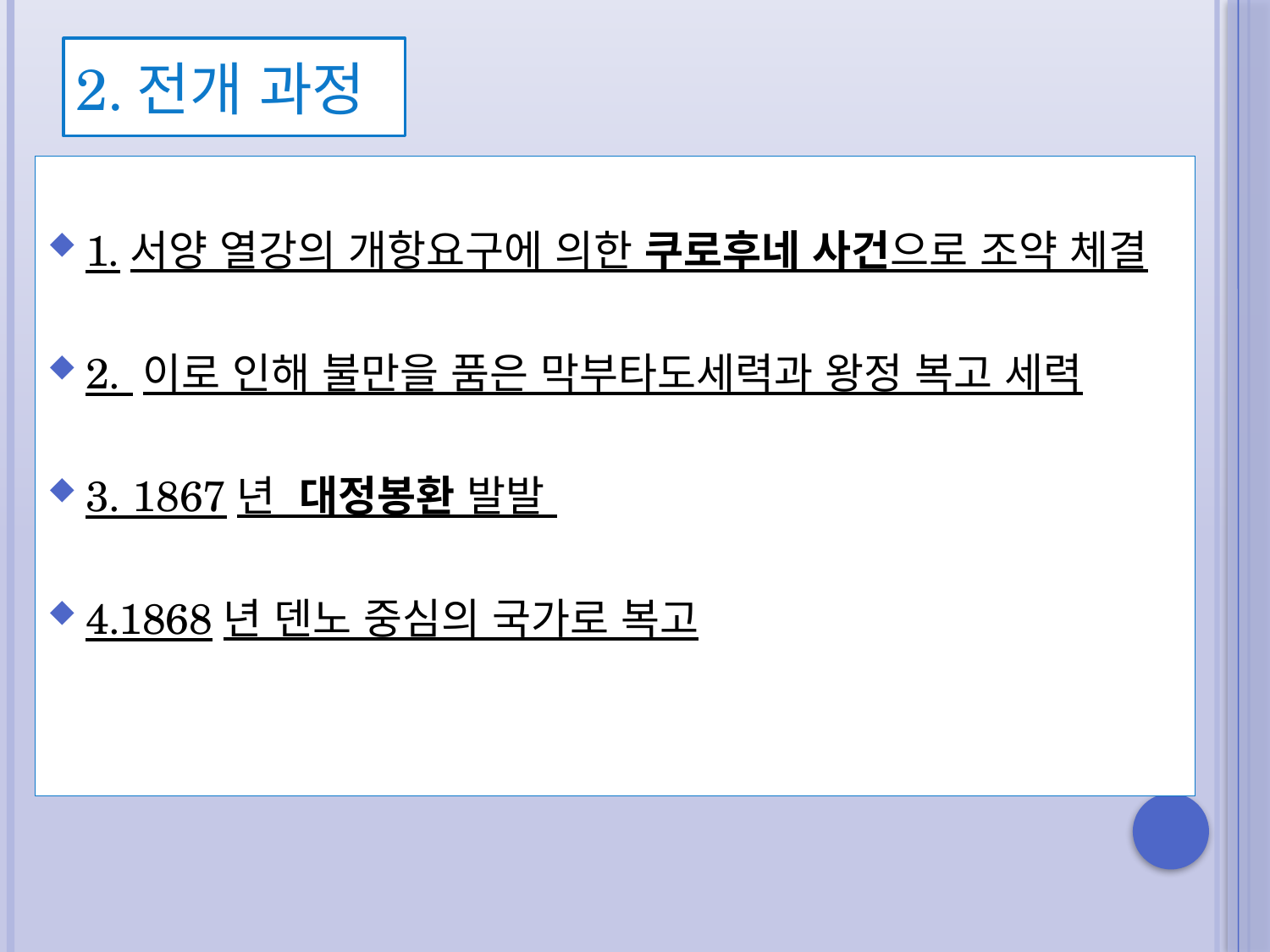

# 2.전개 과정

1.서양 열강의 개항요구에 의한 쿠로후네 사건으로 조약 체결

2. 이로 인해 불만을 품은 막부타도세력과 왕정 복고 세력

3. 1867년  대정봉환 발발

4.1868년 덴노 중심의 국가로 복고